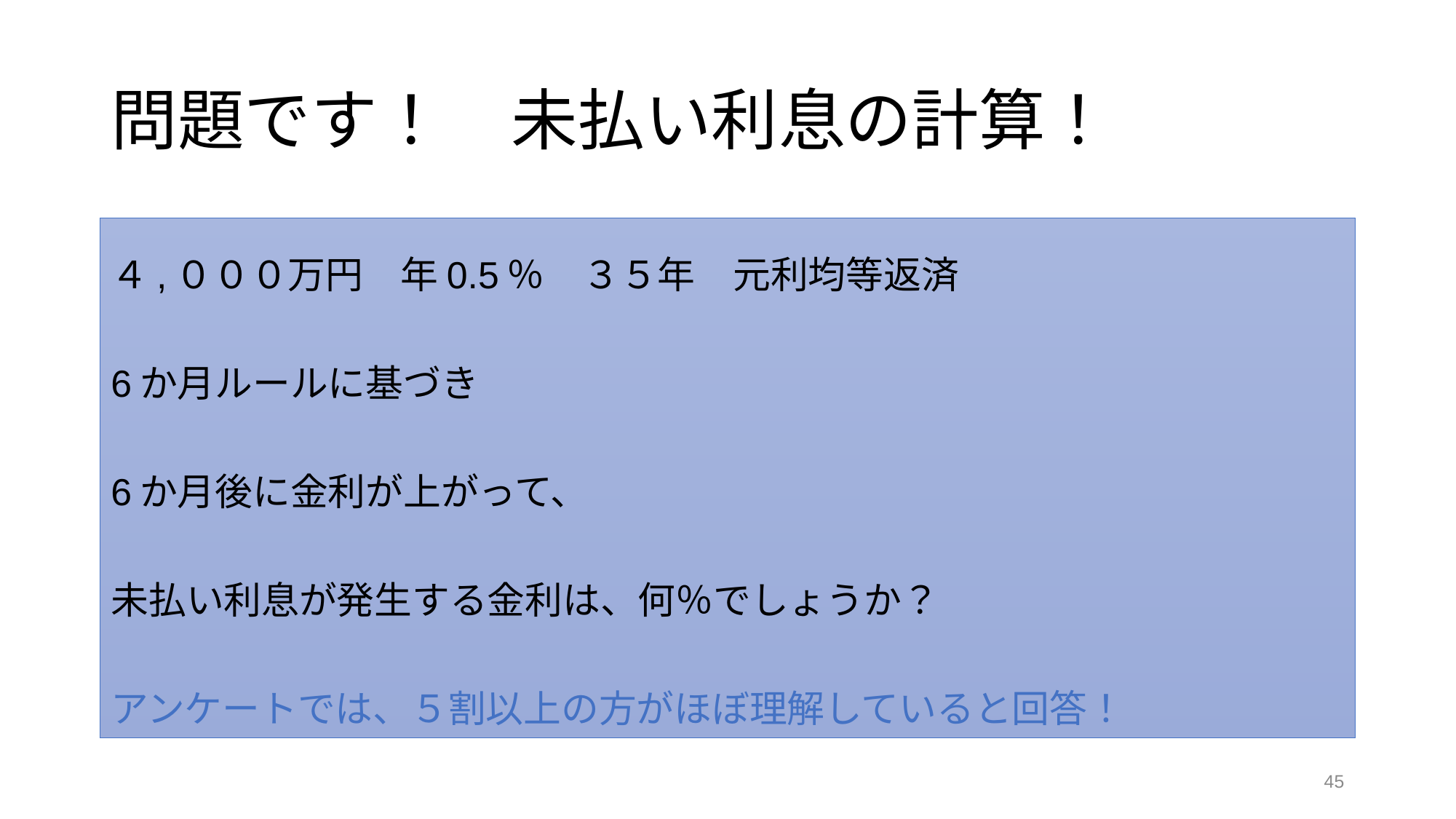

# 問題です！　未払い利息の計算！

４,０００万円　年0.5％　３５年　元利均等返済

6か月ルールに基づき

6か月後に金利が上がって、

未払い利息が発生する金利は、何％でしょうか？

アンケートでは、５割以上の方がほぼ理解していると回答！
45